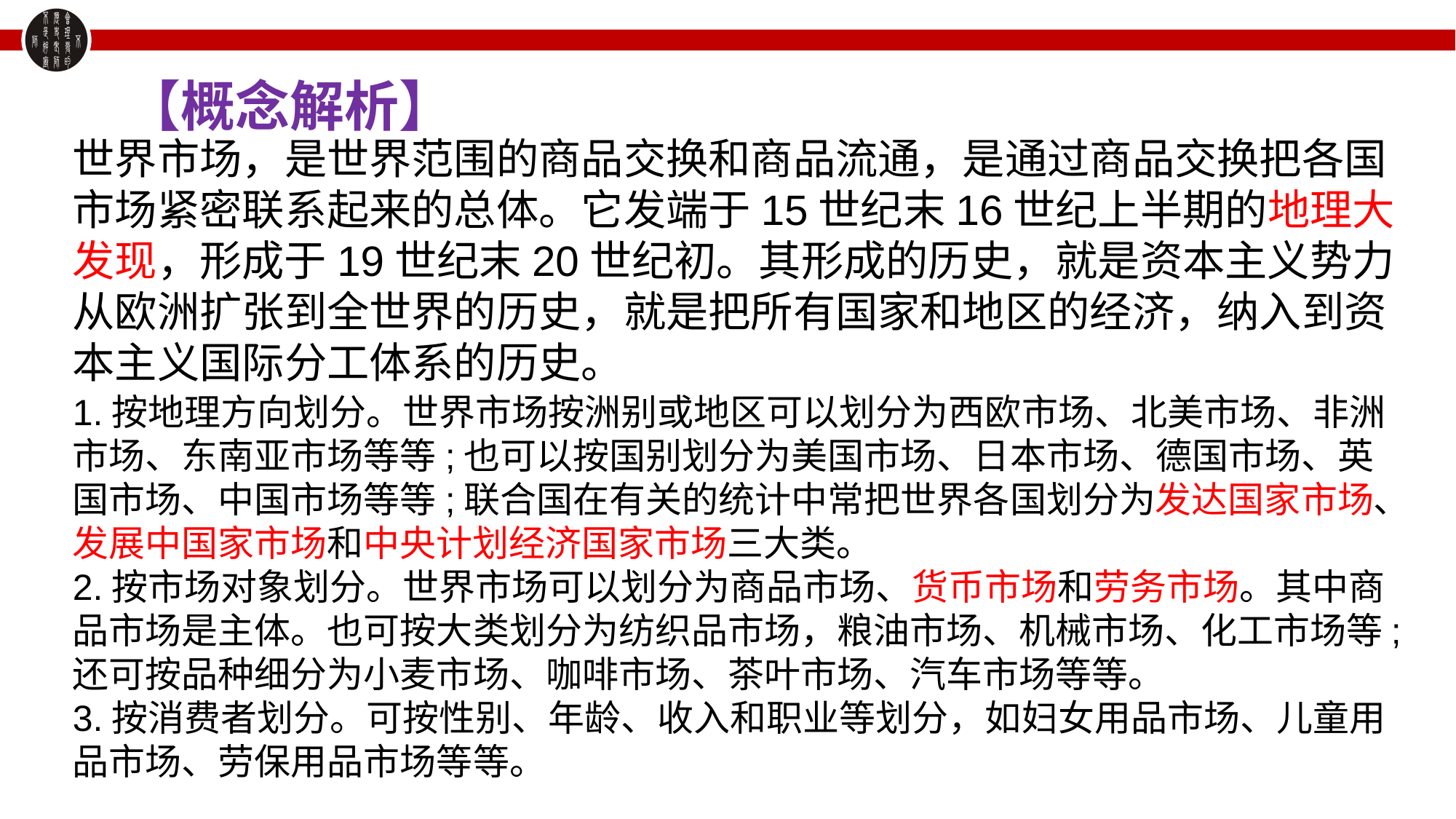

【概念解析】
世界市场，是世界范围的商品交换和商品流通，是通过商品交换把各国市场紧密联系起来的总体。它发端于15世纪末16世纪上半期的地理大发现，形成于19世纪末20世纪初。其形成的历史，就是资本主义势力从欧洲扩张到全世界的历史，就是把所有国家和地区的经济，纳入到资本主义国际分工体系的历史。
1.按地理方向划分。世界市场按洲别或地区可以划分为西欧市场、北美市场、非洲市场、东南亚市场等等;也可以按国别划分为美国市场、日本市场、德国市场、英国市场、中国市场等等;联合国在有关的统计中常把世界各国划分为发达国家市场、发展中国家市场和中央计划经济国家市场三大类。
2.按市场对象划分。世界市场可以划分为商品市场、货币市场和劳务市场。其中商品市场是主体。也可按大类划分为纺织品市场，粮油市场、机械市场、化工市场等;还可按品种细分为小麦市场、咖啡市场、茶叶市场、汽车市场等等。
3.按消费者划分。可按性别、年龄、收入和职业等划分，如妇女用品市场、儿童用品市场、劳保用品市场等等。